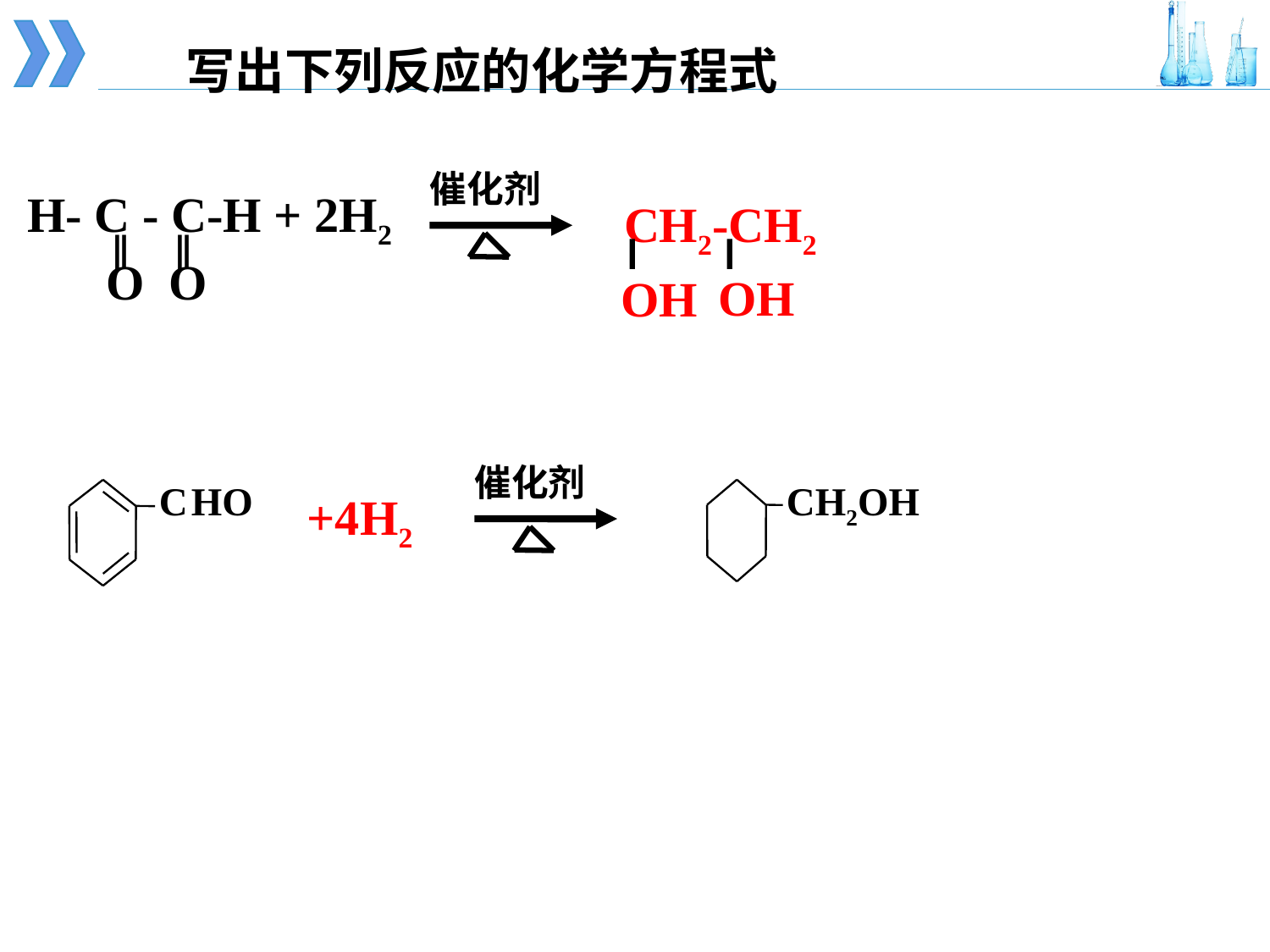

写出下列反应的化学方程式
催化剂

H- C - C-H + 2H2
‖
‖
O
O
CH2-CH2

OH
OH
催化剂

C
HO

C
H2OH

+4H2